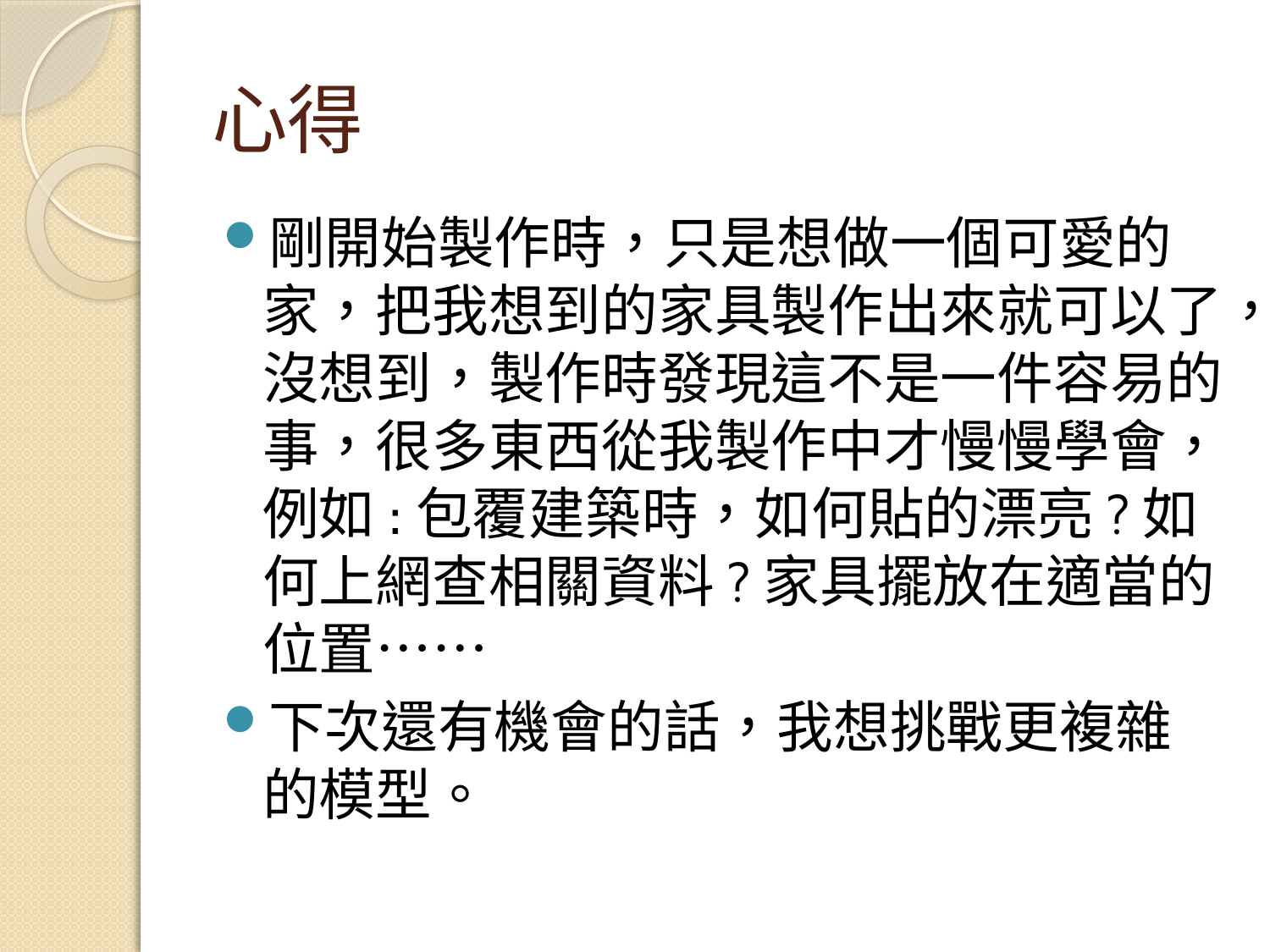

# 心得
剛開始製作時，只是想做一個可愛的家，把我想到的家具製作出來就可以了，沒想到，製作時發現這不是一件容易的事，很多東西從我製作中才慢慢學會，例如:包覆建築時，如何貼的漂亮?如何上網查相關資料?家具擺放在適當的位置……
下次還有機會的話，我想挑戰更複雜的模型。